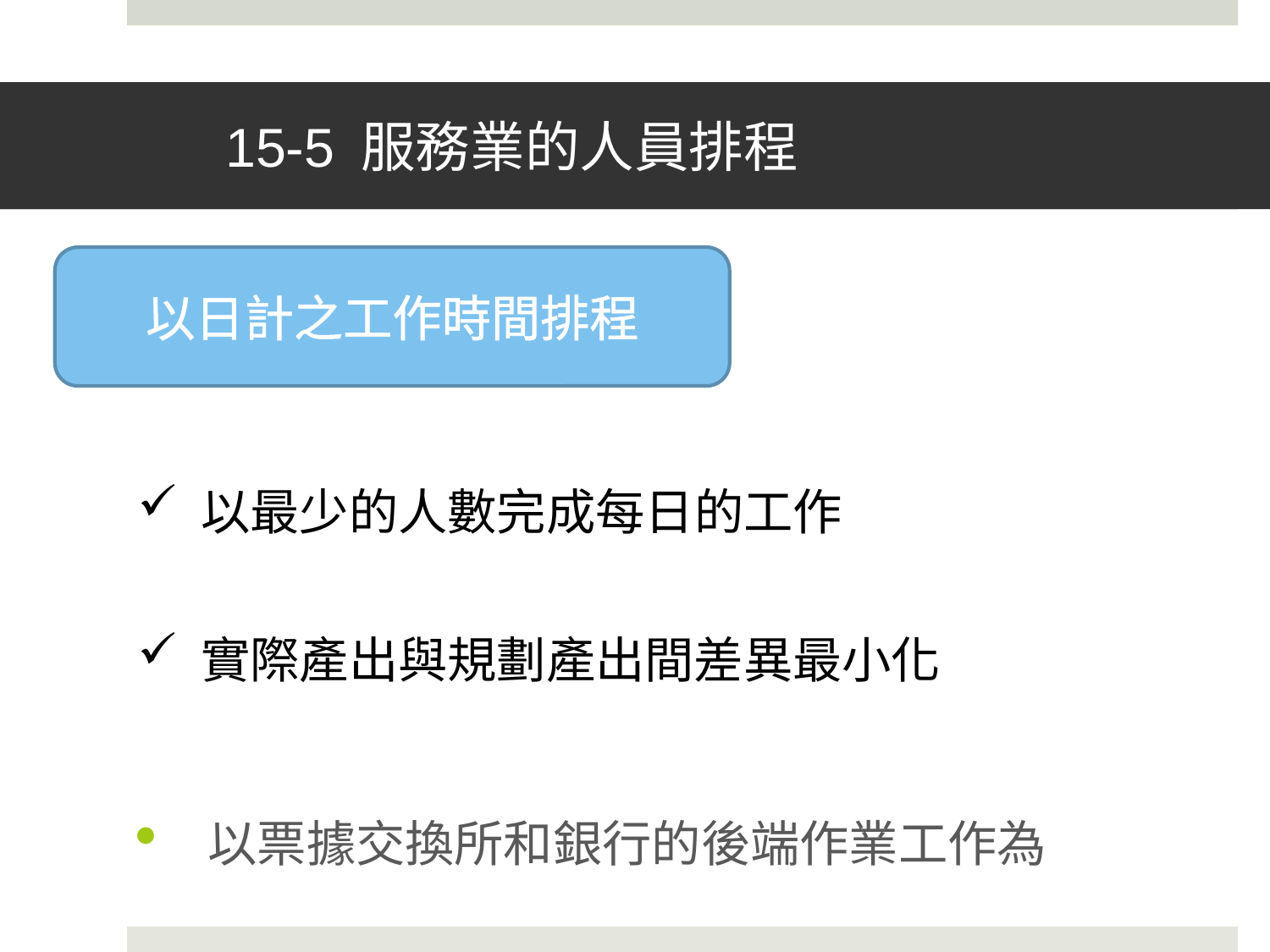

# 15-5 服務業的人員排程
1515-5 服務業的人員排程-4 現場生產控制
以日計之工作時間排程
 以最少的人數完成每日的工作
 實際產出與規劃產出間差異最小化
 以票據交換所和銀行的後端作業工作為例